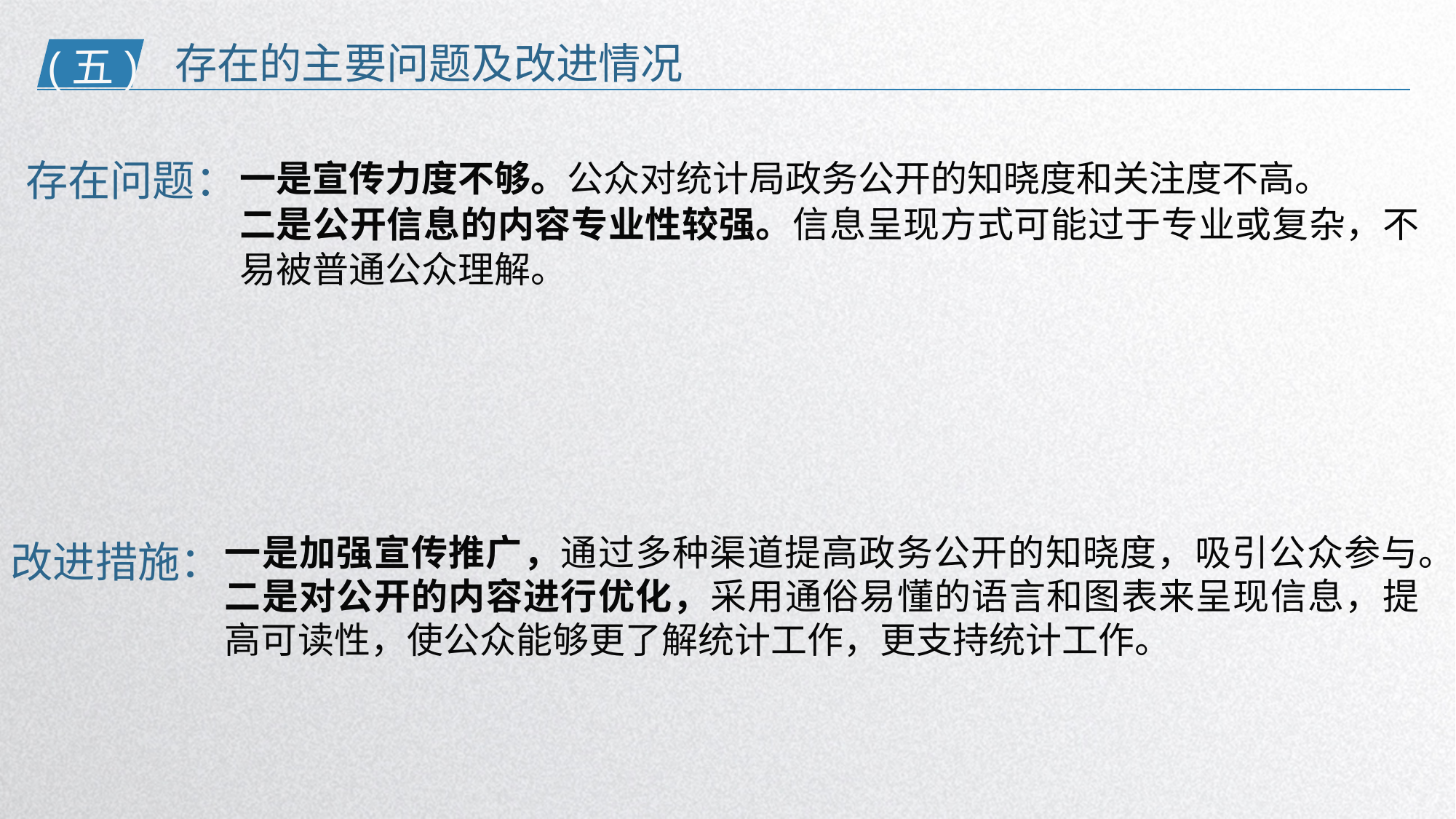

存在的主要问题及改进情况
(五)
存在问题：
一是宣传力度不够。公众对统计局政务公开的知晓度和关注度不高。
二是公开信息的内容专业性较强。信息呈现方式可能过于专业或复杂，不易被普通公众理解。
一是加强宣传推广，通过多种渠道提高政务公开的知晓度，吸引公众参与。二是对公开的内容进行优化，采用通俗易懂的语言和图表来呈现信息，提高可读性，使公众能够更了解统计工作，更支持统计工作。
改进措施：